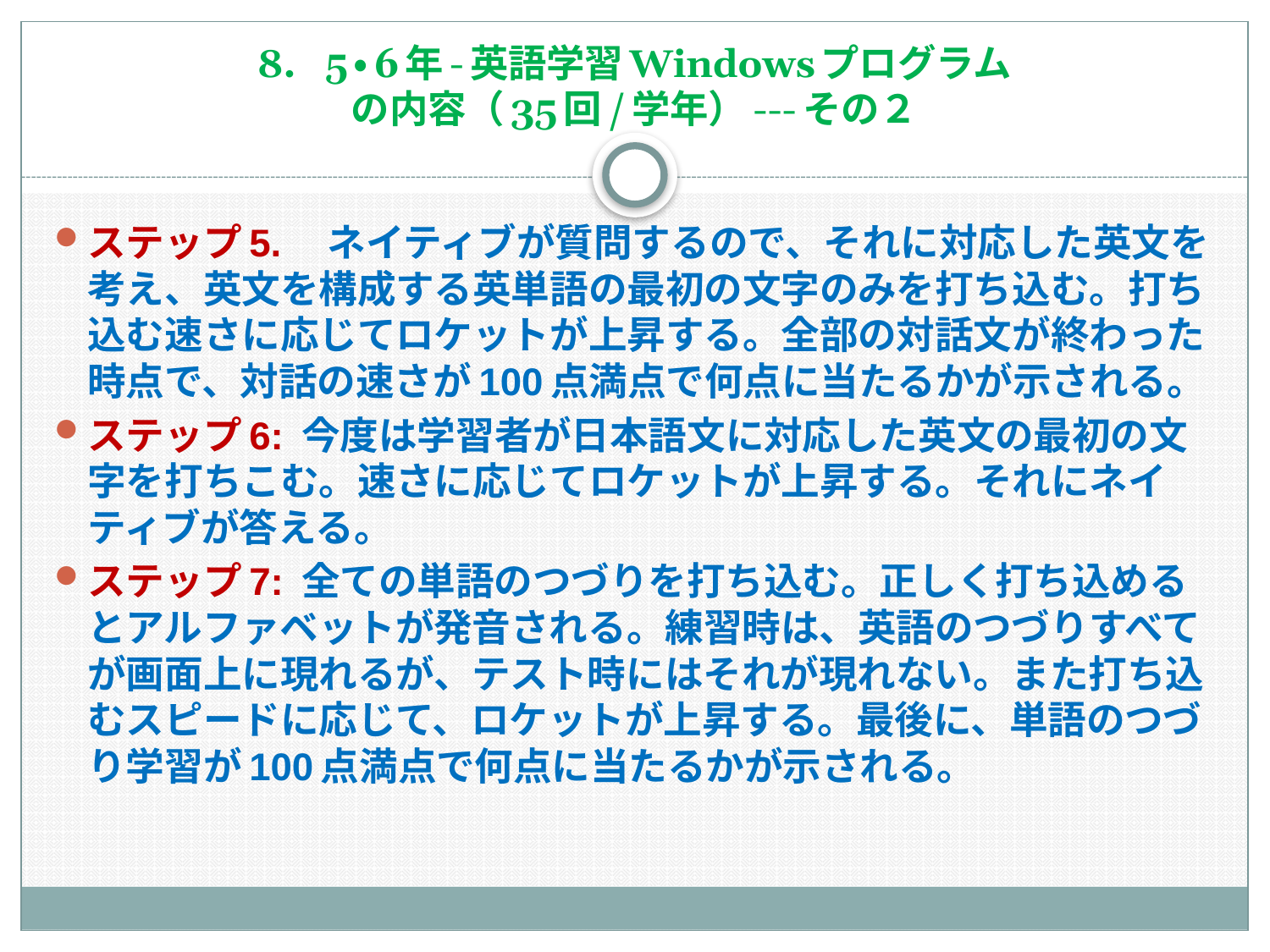

# 8.   5・6年-英語学習Windowsプログラム の内容（35回/学年）---その２
ステップ5.　ネイティブが質問するので、それに対応した英文を考え、英文を構成する英単語の最初の文字のみを打ち込む。打ち込む速さに応じてロケットが上昇する。全部の対話文が終わった時点で、対話の速さが100点満点で何点に当たるかが示される。
ステップ6: 今度は学習者が日本語文に対応した英文の最初の文字を打ちこむ。速さに応じてロケットが上昇する。それにネイティブが答える。
ステップ7: 全ての単語のつづりを打ち込む。正しく打ち込めるとアルファベットが発音される。練習時は、英語のつづりすべてが画面上に現れるが、テスト時にはそれが現れない。また打ち込むスピードに応じて、ロケットが上昇する。最後に、単語のつづり学習が100点満点で何点に当たるかが示される。